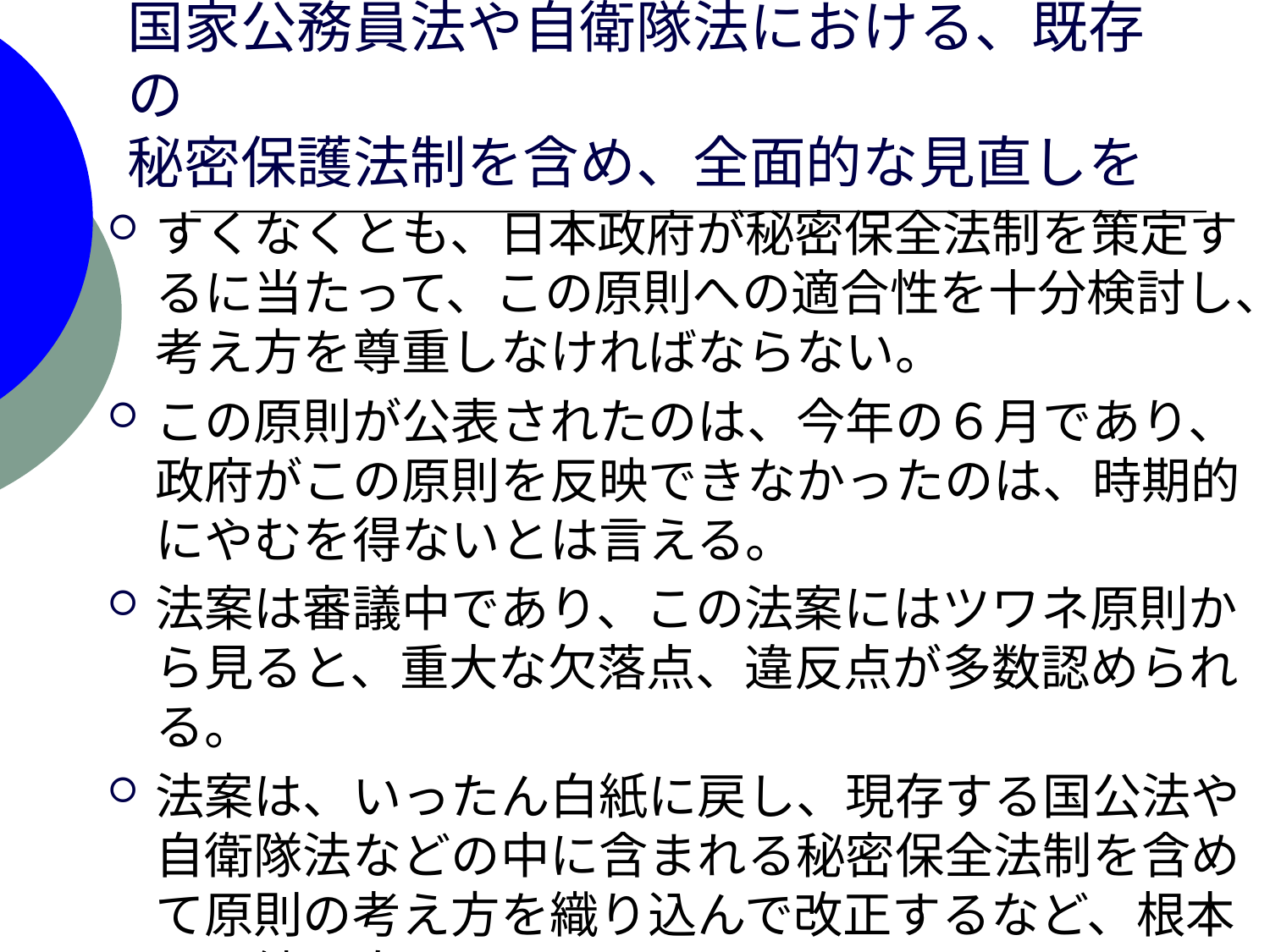

# 国家公務員法や自衛隊法における、既存の 秘密保護法制を含め、全面的な見直しを
すくなくとも、日本政府が秘密保全法制を策定するに当たって、この原則への適合性を十分検討し、考え方を尊重しなければならない。
この原則が公表されたのは、今年の６月であり、政府がこの原則を反映できなかったのは、時期的にやむを得ないとは言える。
法案は審議中であり、この法案にはツワネ原則から見ると、重大な欠落点、違反点が多数認められる。
法案は、いったん白紙に戻し、現存する国公法や自衛隊法などの中に含まれる秘密保全法制を含めて原則の考え方を織り込んで改正するなど、根本から練り直すべきである。